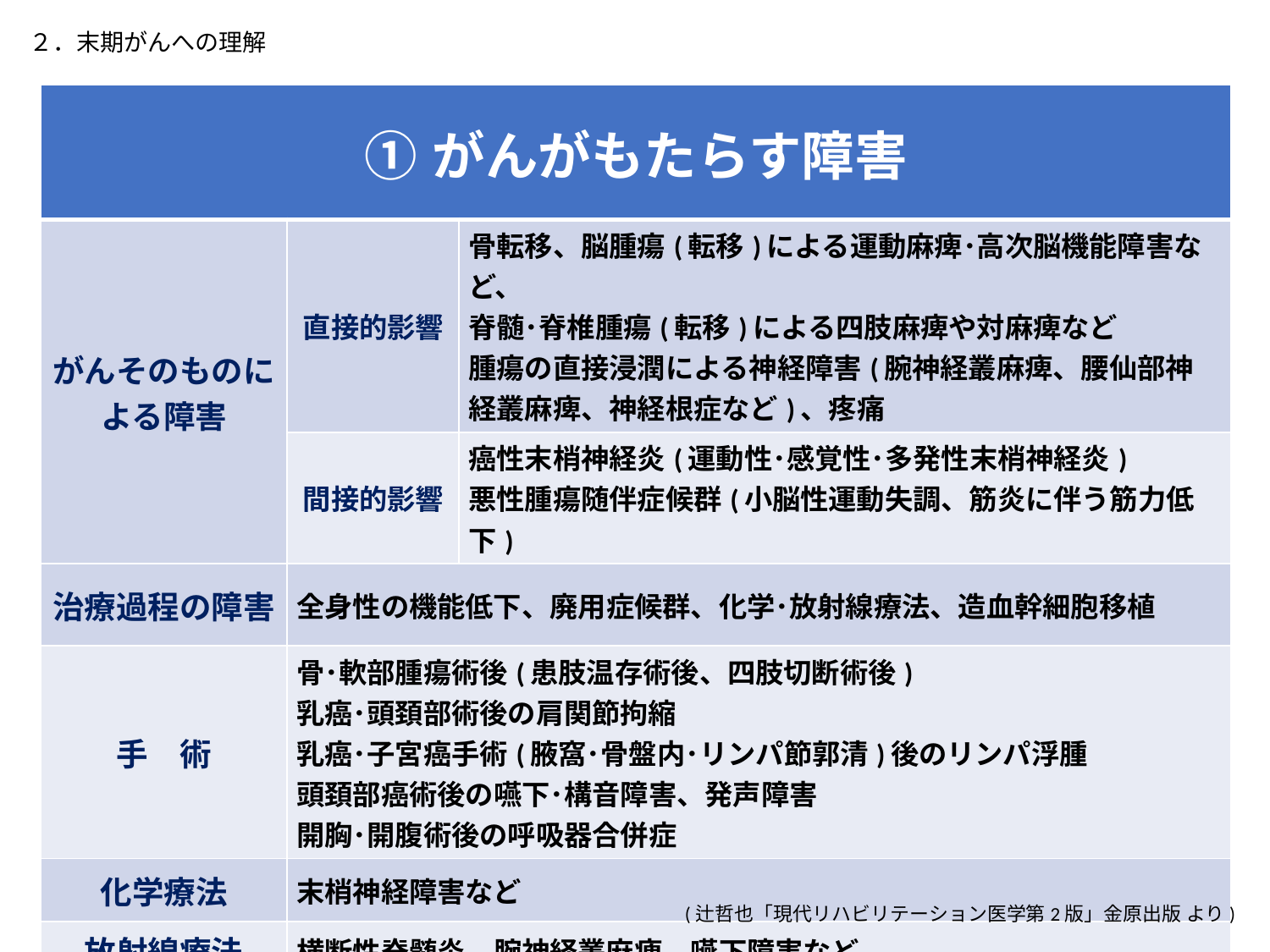

２．末期がんへの理解
| ①がんがもたらす障害 |  |  |
| --- | --- | --- |
| がんそのものによる障害 | 直接的影響 | 骨転移、脳腫瘍(転移)による運動麻痺･高次脳機能障害など、 脊髄･脊椎腫瘍(転移)による四肢麻痺や対麻痺など 腫瘍の直接浸潤による神経障害(腕神経叢麻痺、腰仙部神経叢麻痺、神経根症など)、疼痛 |
|  | 間接的影響 | 癌性末梢神経炎(運動性･感覚性･多発性末梢神経炎) 悪性腫瘍随伴症候群(小脳性運動失調、筋炎に伴う筋力低下) |
| 治療過程の障害 | 全身性の機能低下、廃用症候群、化学･放射線療法、造血幹細胞移植 |  |
| 手　術 | 骨･軟部腫瘍術後(患肢温存術後、四肢切断術後) 乳癌･頭頚部術後の肩関節拘縮 乳癌･子宮癌手術(腋窩･骨盤内･リンパ節郭清)後のリンパ浮腫 頭頚部癌術後の嚥下･構音障害、発声障害 開胸･開腹術後の呼吸器合併症 |  |
| 化学療法 | 末梢神経障害など |  |
| 放射線療法 | 横断性脊髄炎、腕神経叢麻痺、嚥下障害など |  |
(辻哲也「現代リハビリテーション医学第2版」金原出版 より)